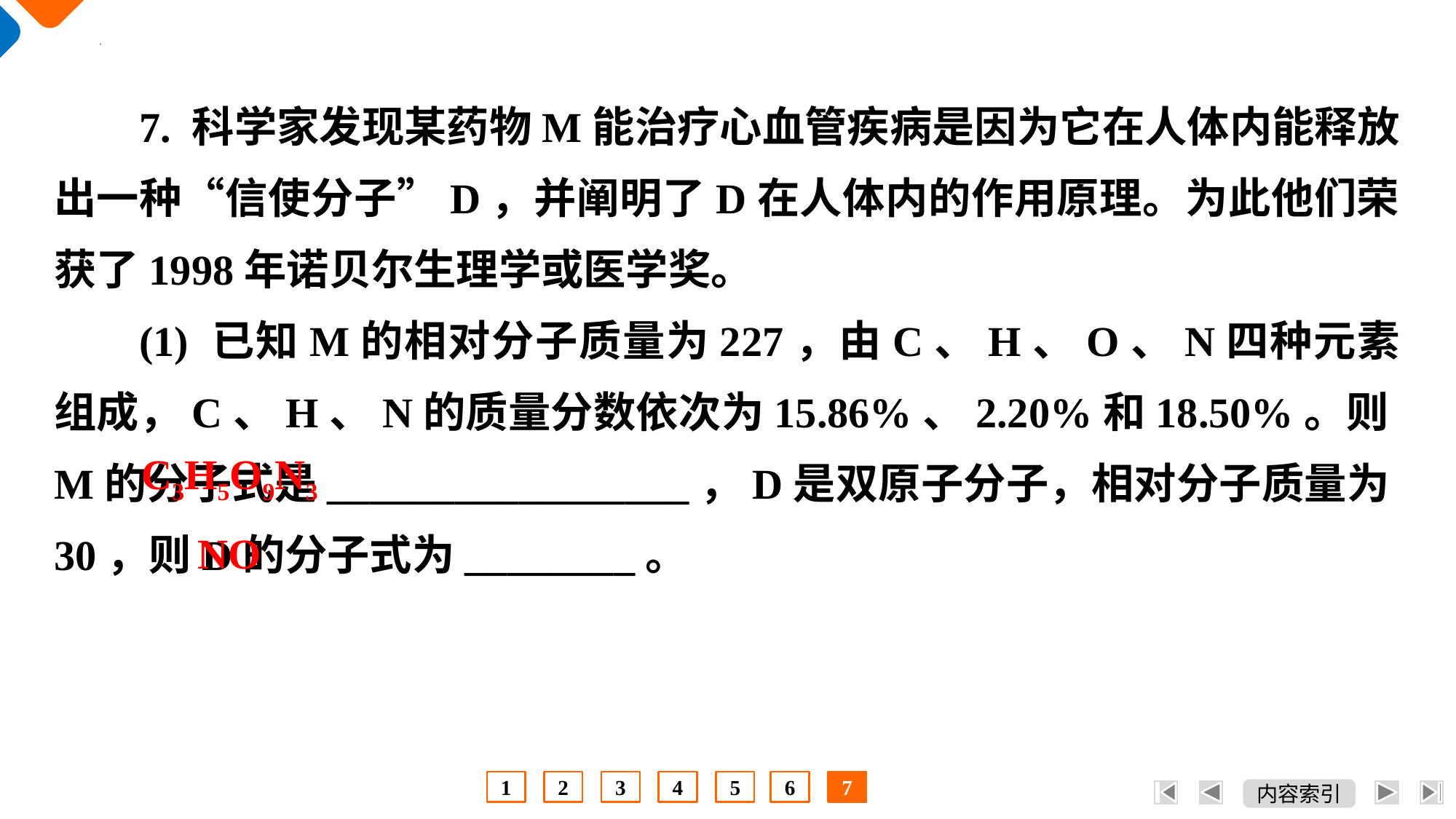

7. 科学家发现某药物M能治疗心血管疾病是因为它在人体内能释放出一种“信使分子”D，并阐明了D在人体内的作用原理。为此他们荣获了1998年诺贝尔生理学或医学奖。
(1) 已知M的相对分子质量为227，由C、H、O、N四种元素组成，C、H、N的质量分数依次为15.86%、2.20%和18.50%。则M的分子式是_________________，D是双原子分子，相对分子质量为30，则D的分子式为________。
C3H5O9N3
NO
1
2
3
4
5
6
7